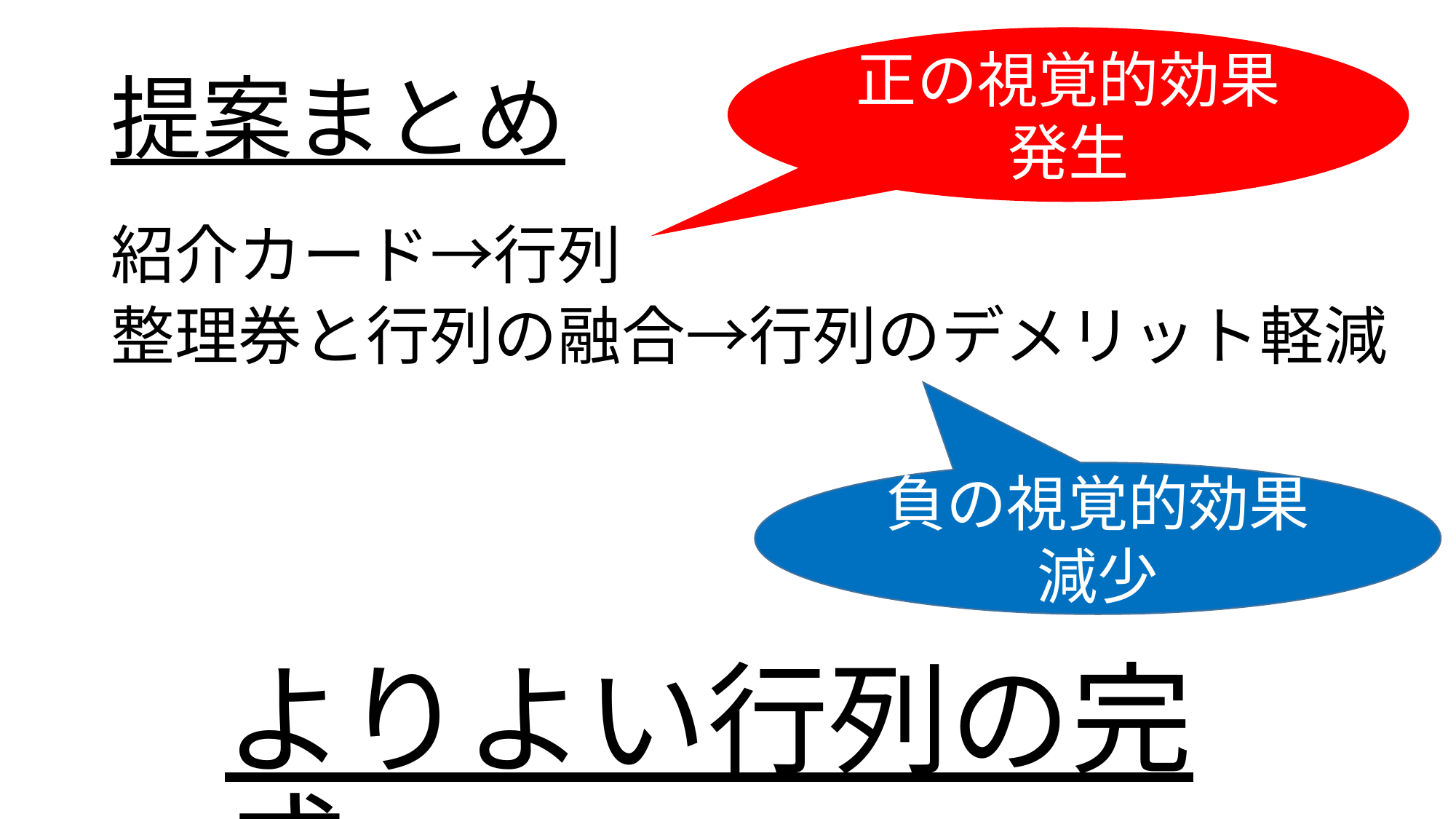

正の視覚的効果
発生
# 提案まとめ
紹介カード→行列
整理券と行列の融合→行列のデメリット軽減
負の視覚的効果
減少
よりよい行列の完成